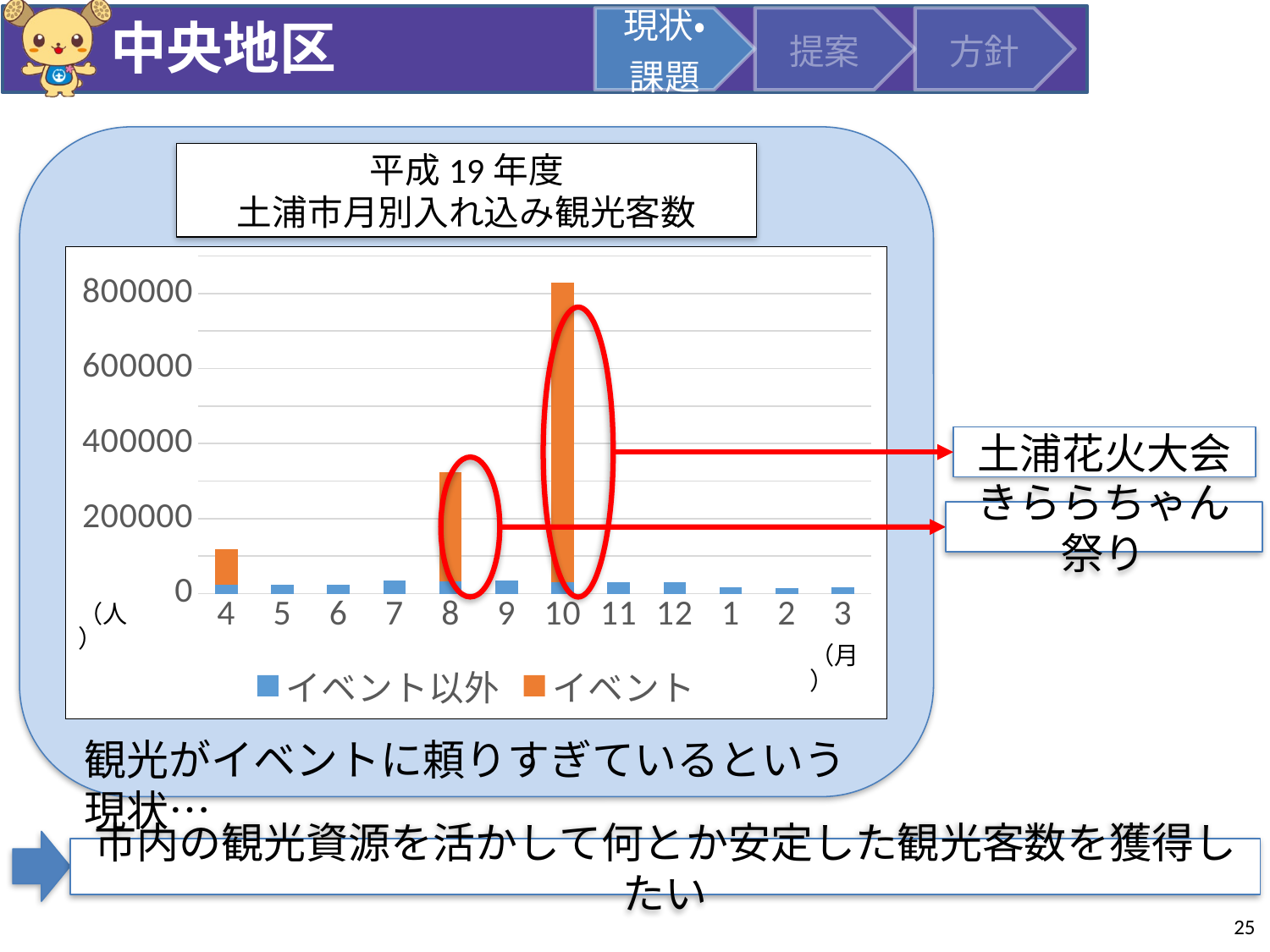

# 中央地区
現状・課題
方針
提案

平成19年度
土浦市月別入れ込み観光客数

### Chart

| Category | イベント以外 | イベント |
|---|---|---|
| 4 | 24080.0 | 95000.0 |
| 5 | 24772.0 | None |
| 6 | 23748.0 | None |
| 7 | 34862.0 | None |
| 8 | 33668.0 | 290000.0 |
| 9 | 35124.0 | None |
| 10 | 29749.0 | 800000.0 |
| 11 | 29890.0 | None |
| 12 | 31455.0 | None |
| 1 | 16842.0 | None |
| 2 | 15589.0 | None |
| 3 | 17311.0 | None |
土浦花火大会

きららちゃん祭り
観光がイベントに頼りすぎているという現状…

市内の観光資源を活かして何とか安定した観光客数を獲得したい
25